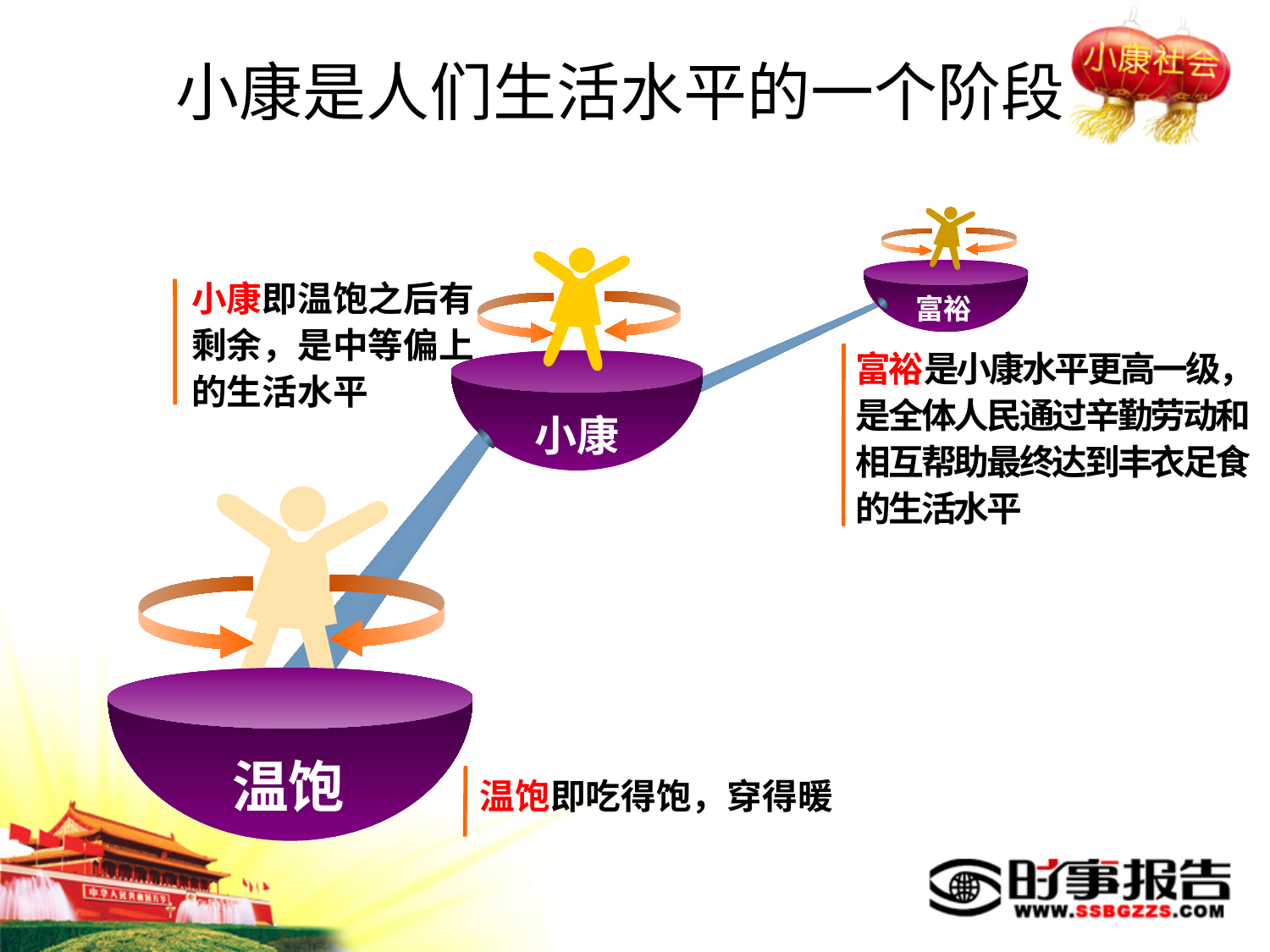

小康是人们生活水平的一个阶段

富裕

小康

小康即温饱之后有剩余，是中等偏上的生活水平

富裕是小康水平更高一级，是全体人民通过辛勤劳动和相互帮助最终达到丰衣足食的生活水平

温饱

温饱即吃得饱，穿得暖